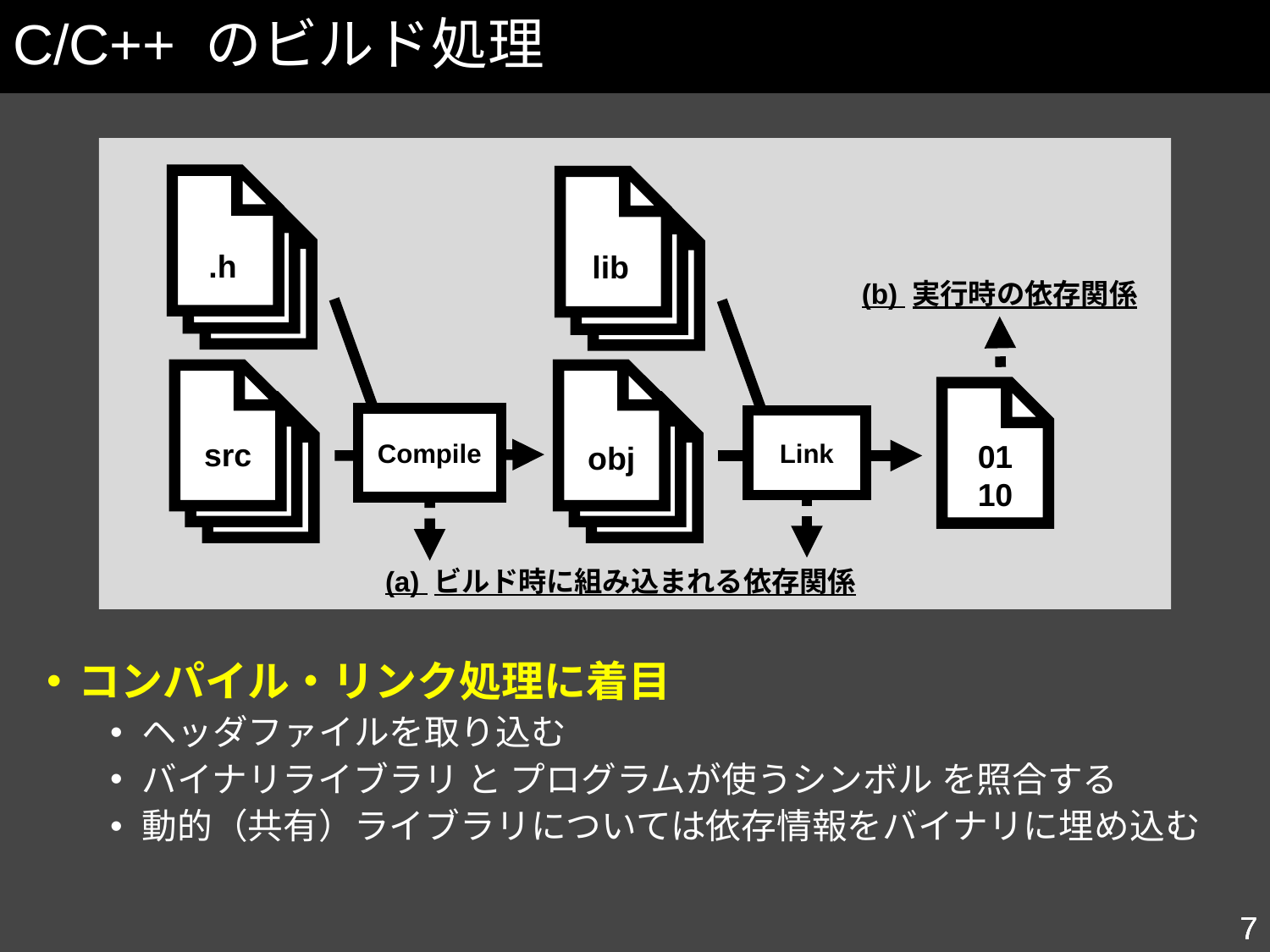

# C/C++ のビルド処理

.h

lib
(b) 実行時の依存関係

src

obj

01
10
Compile
Link
(a) ビルド時に組み込まれる依存関係
コンパイル・リンク処理に着目
ヘッダファイルを取り込む
バイナリライブラリ と プログラムが使うシンボル を照合する
動的（共有）ライブラリについては依存情報をバイナリに埋め込む